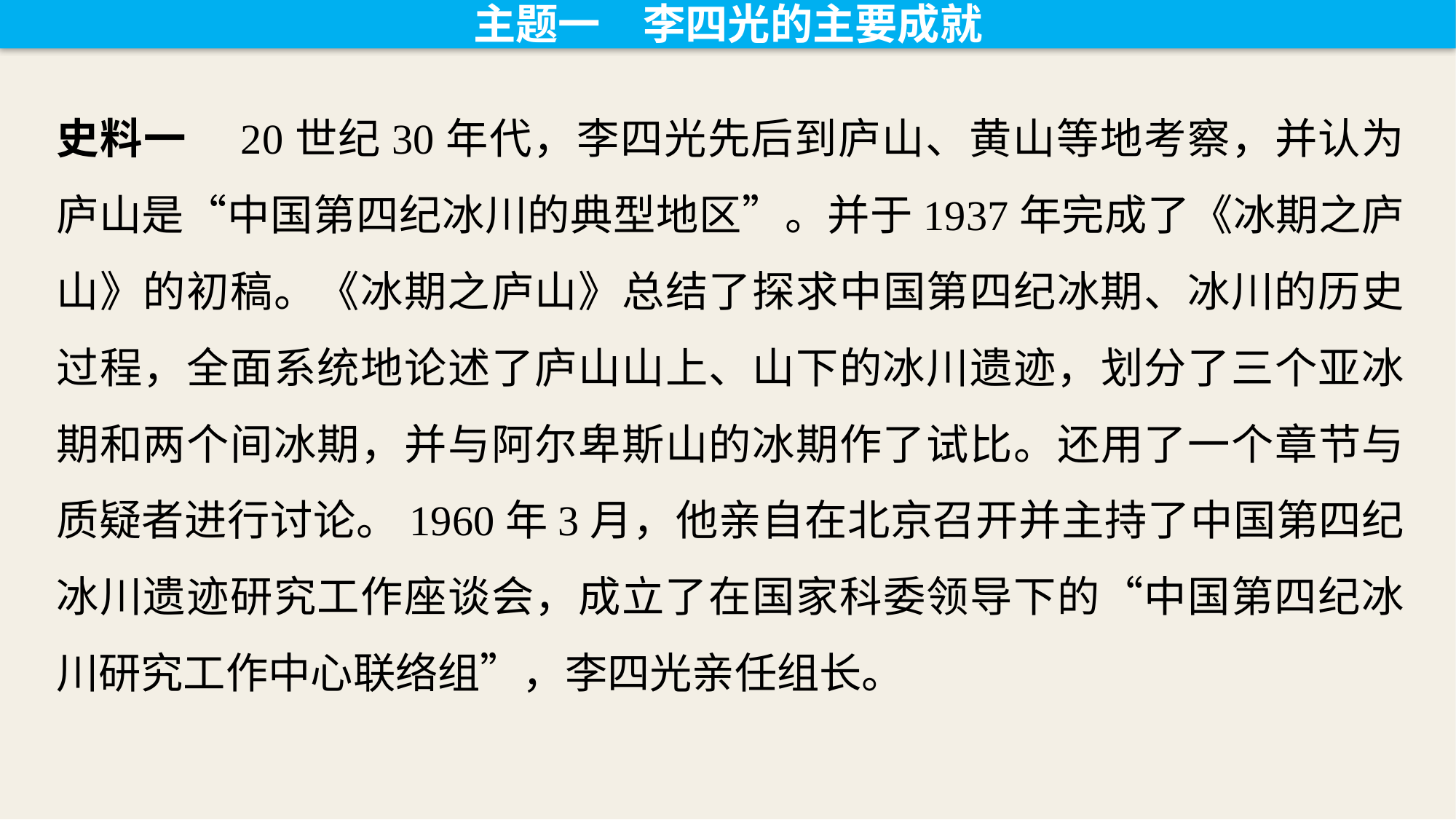

主题一　李四光的主要成就
史料一　20世纪30年代，李四光先后到庐山、黄山等地考察，并认为庐山是“中国第四纪冰川的典型地区”。并于1937年完成了《冰期之庐山》的初稿。《冰期之庐山》总结了探求中国第四纪冰期、冰川的历史过程，全面系统地论述了庐山山上、山下的冰川遗迹，划分了三个亚冰期和两个间冰期，并与阿尔卑斯山的冰期作了试比。还用了一个章节与质疑者进行讨论。1960年3月，他亲自在北京召开并主持了中国第四纪冰川遗迹研究工作座谈会，成立了在国家科委领导下的“中国第四纪冰川研究工作中心联络组”，李四光亲任组长。